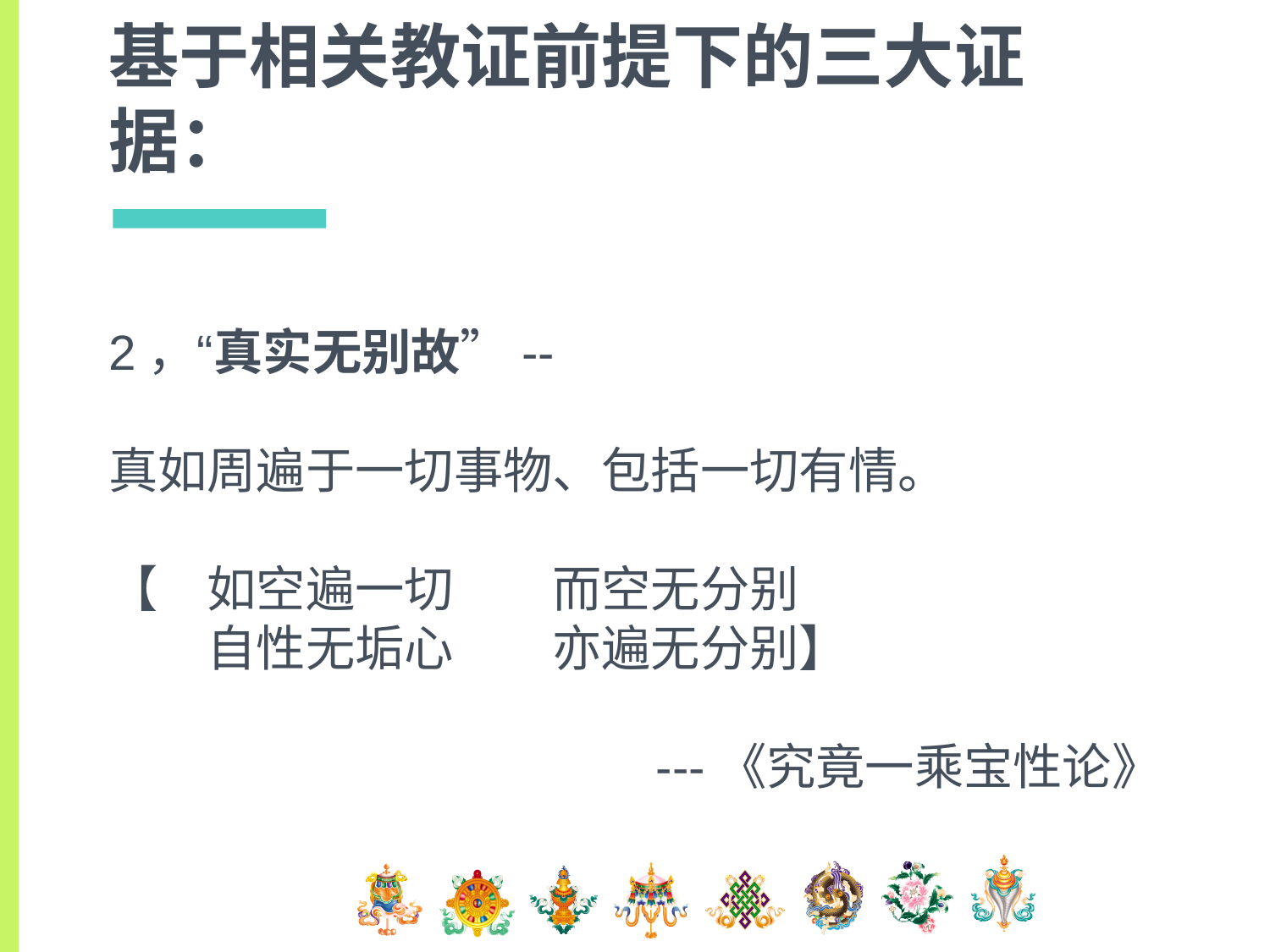

基于相关教证前提下的三大证据：
2，“真实无别故”--

真如周遍于一切事物、包括一切有情。

【　如空遍一切　　而空无分别
　　自性无垢心　　亦遍无分别】

---《究竟一乘宝性论》